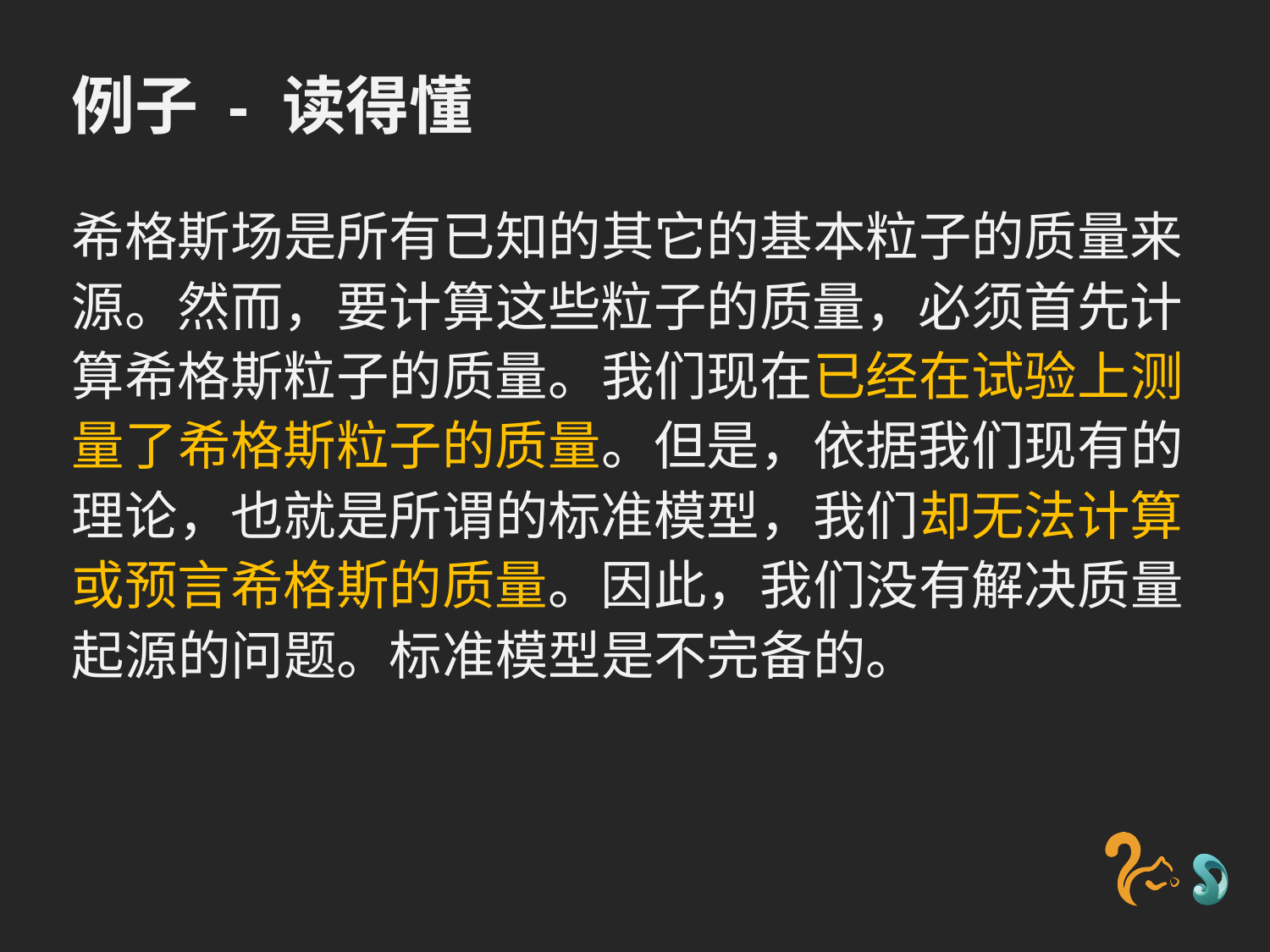

# 例子 - 读得懂
希格斯场是所有已知的其它的基本粒子的质量来源。然而，要计算这些粒子的质量，必须首先计算希格斯粒子的质量。我们现在已经在试验上测量了希格斯粒子的质量。但是，依据我们现有的理论，也就是所谓的标准模型，我们却无法计算或预言希格斯的质量。因此，我们没有解决质量起源的问题。标准模型是不完备的。